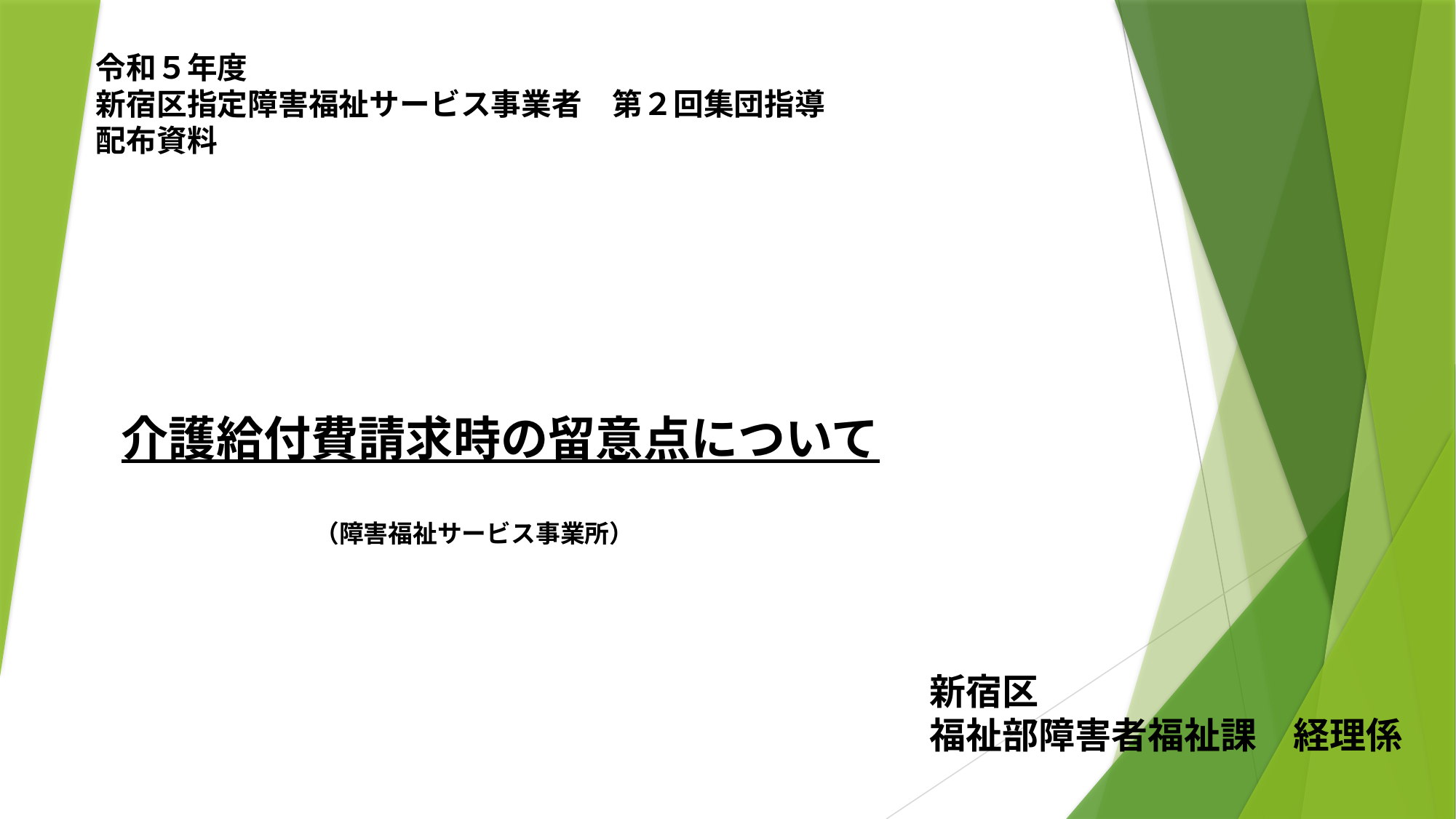

令和５年度
新宿区指定障害福祉サービス事業者　第２回集団指導
配布資料
# 介護給付費請求時の留意点について 　　　　　　（障害福祉サービス事業所）
新宿区
福祉部障害者福祉課　経理係